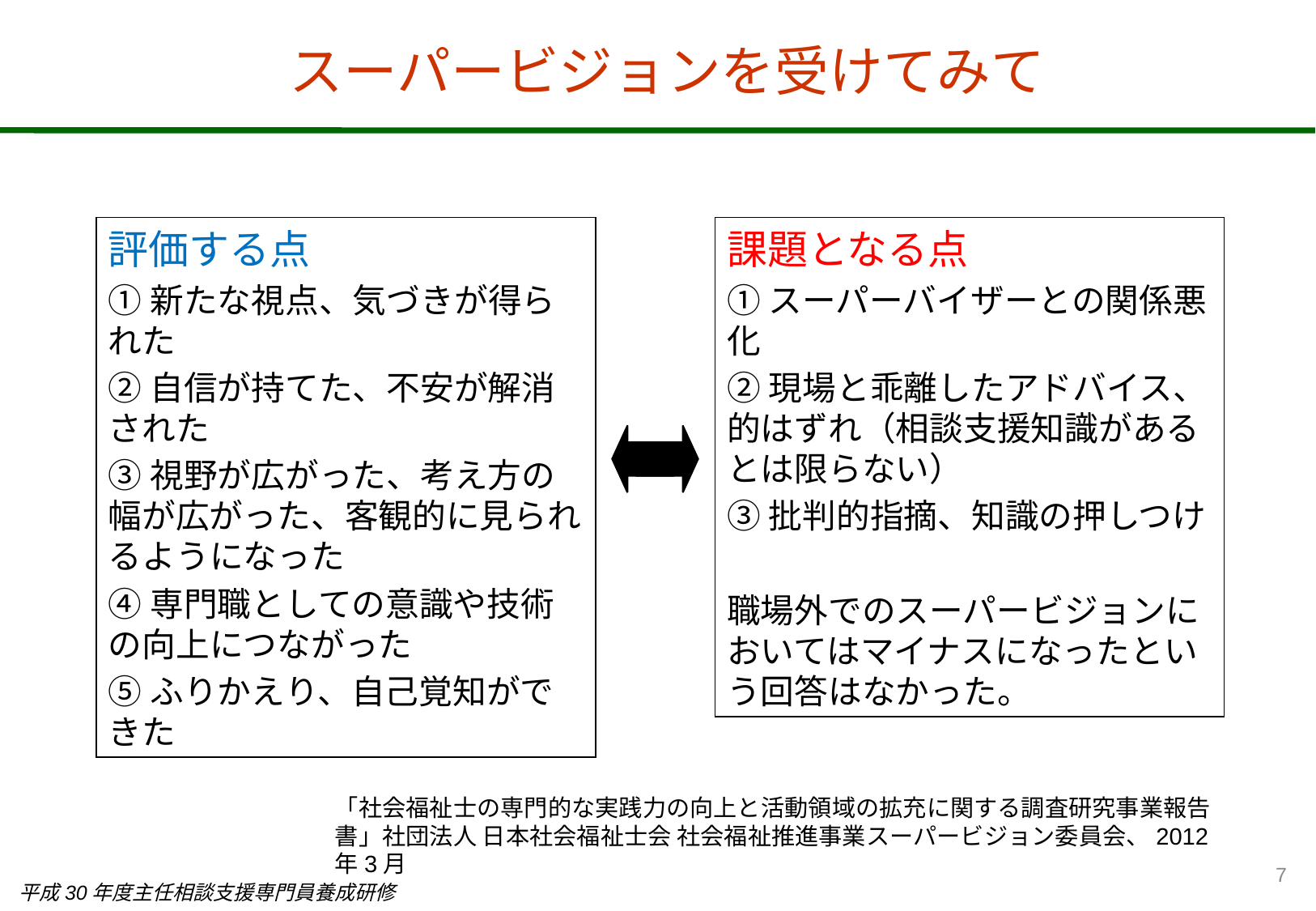

スーパービジョンを受けてみて

評価する点
①新たな視点、気づきが得られた
②自信が持てた、不安が解消された
③視野が広がった、考え方の幅が広がった、客観的に見られるようになった
④専門職としての意識や技術の向上につながった
⑤ふりかえり、自己覚知ができた
課題となる点
①スーパーバイザーとの関係悪化
②現場と乖離したアドバイス、的はずれ（相談支援知識があるとは限らない）
③批判的指摘、知識の押しつけ

職場外でのスーパービジョンにおいてはマイナスになったという回答はなかった。

「社会福祉士の専門的な実践力の向上と活動領域の拡充に関する調査研究事業報告書」社団法人 日本社会福祉士会 社会福祉推進事業スーパービジョン委員会、2012 年3月
7
平成30年度主任相談支援専門員養成研修